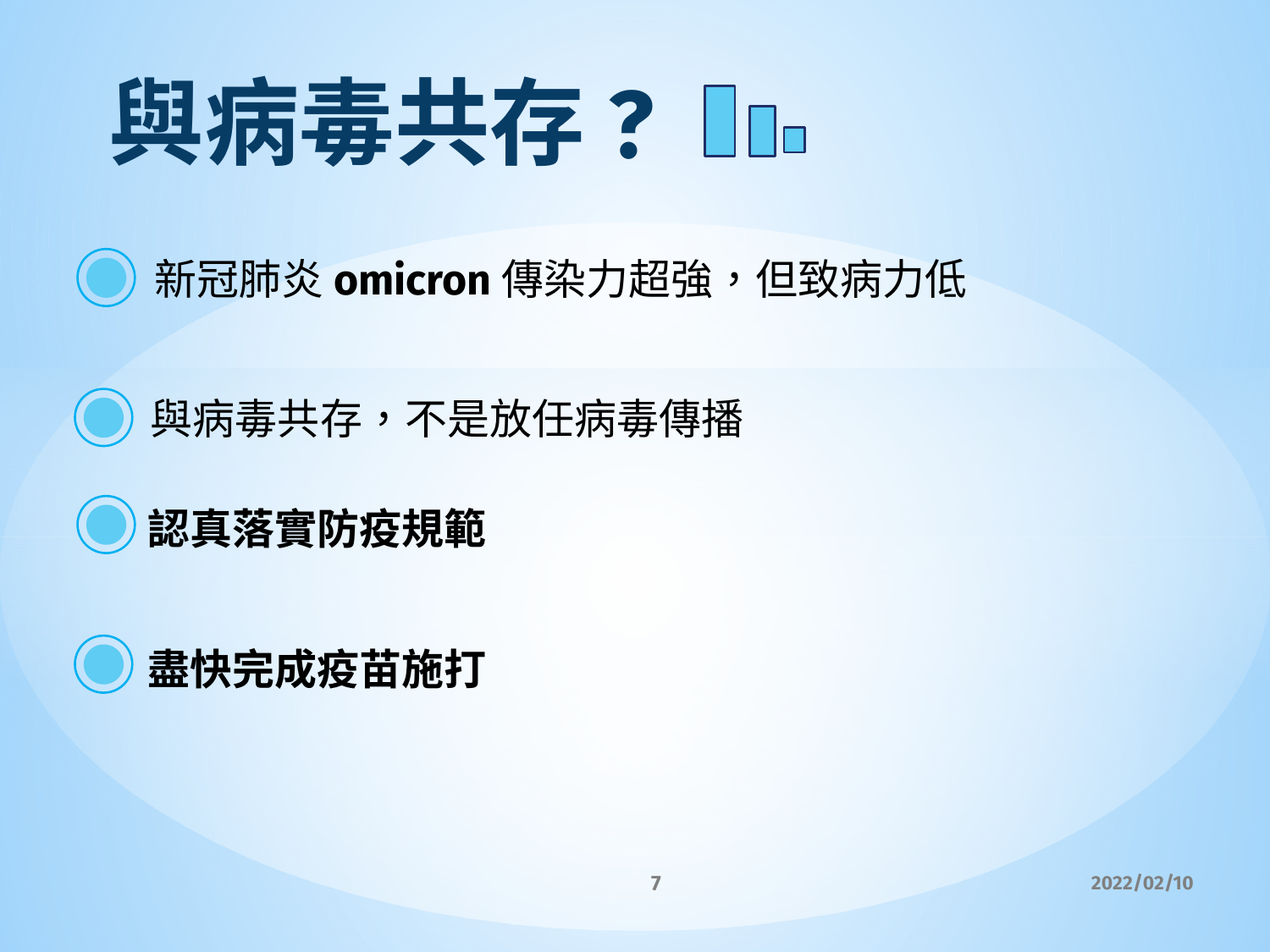

與病毒共存?

新冠肺炎omicron傳染力超強，但致病力低

與病毒共存，不是放任病毒傳播

認真落實防疫規範

盡快完成疫苗施打
7
2022/02/10